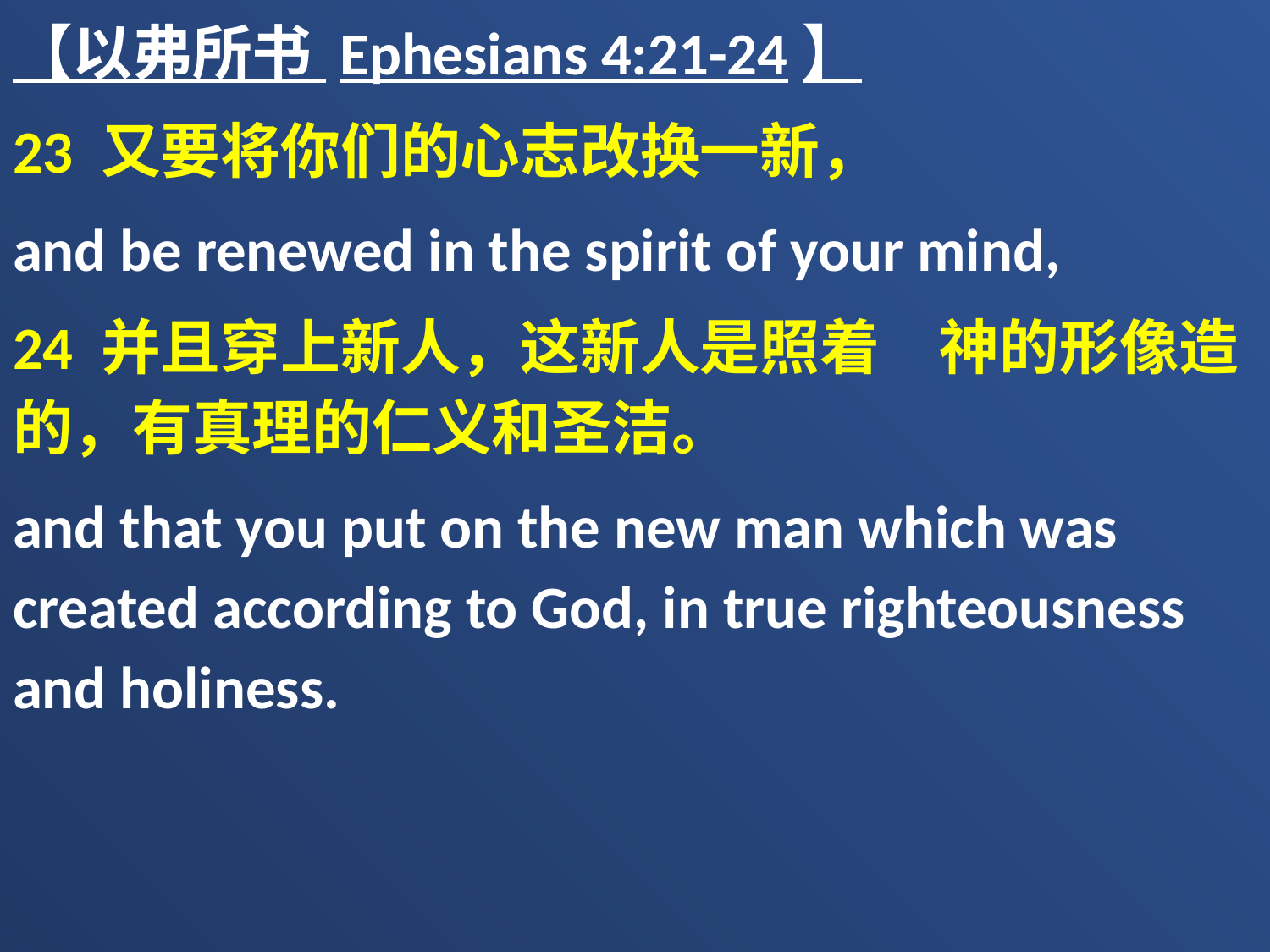

【以弗所书 Ephesians 4:21-24】
23 又要将你们的心志改换一新，
and be renewed in the spirit of your mind,
24 并且穿上新人，这新人是照着　神的形像造的，有真理的仁义和圣洁。
and that you put on the new man which was created according to God, in true righteousness and holiness.